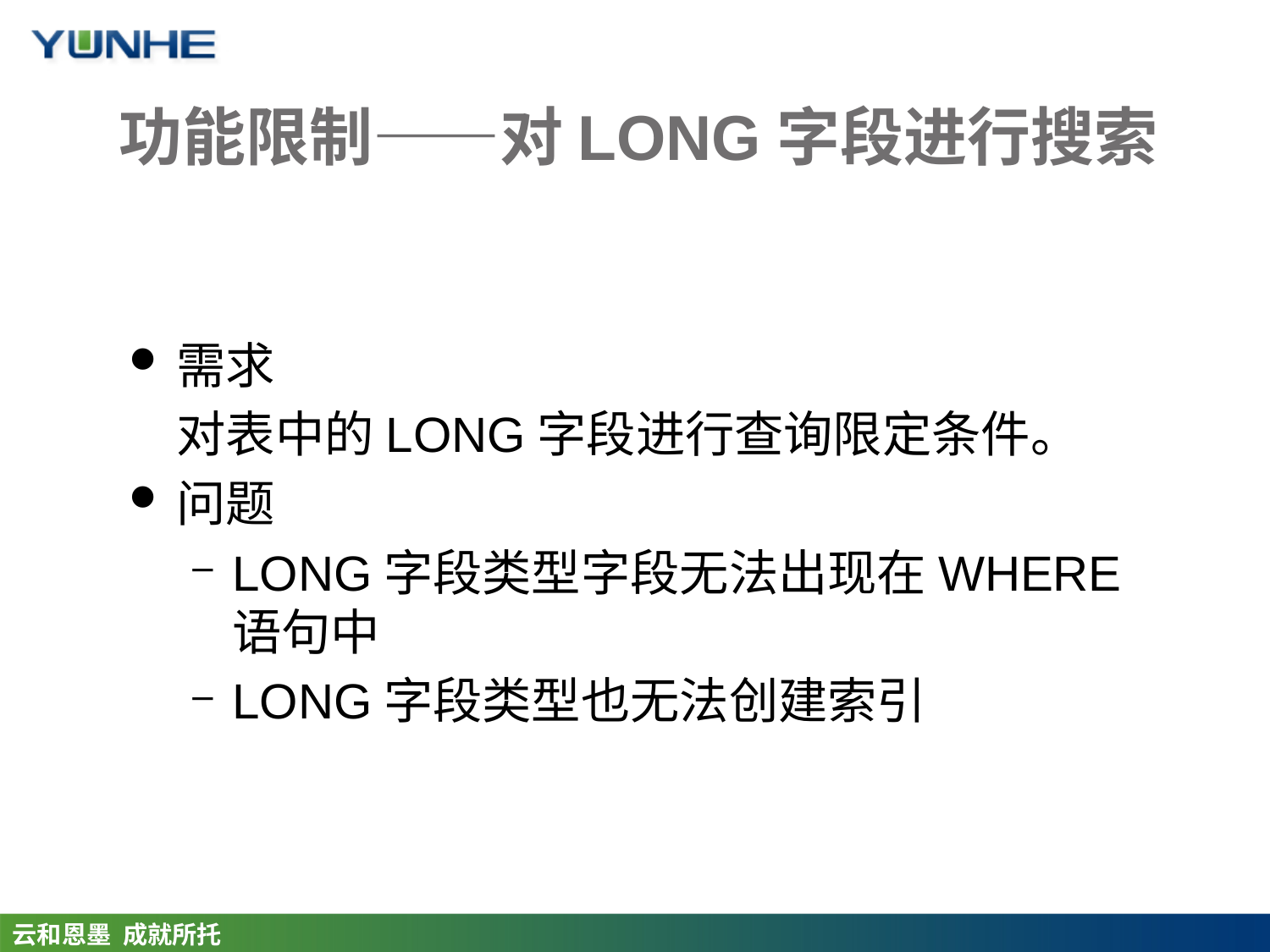

# 功能限制——对LONG字段进行搜索
需求
	对表中的LONG字段进行查询限定条件。
问题
LONG字段类型字段无法出现在WHERE语句中
LONG字段类型也无法创建索引